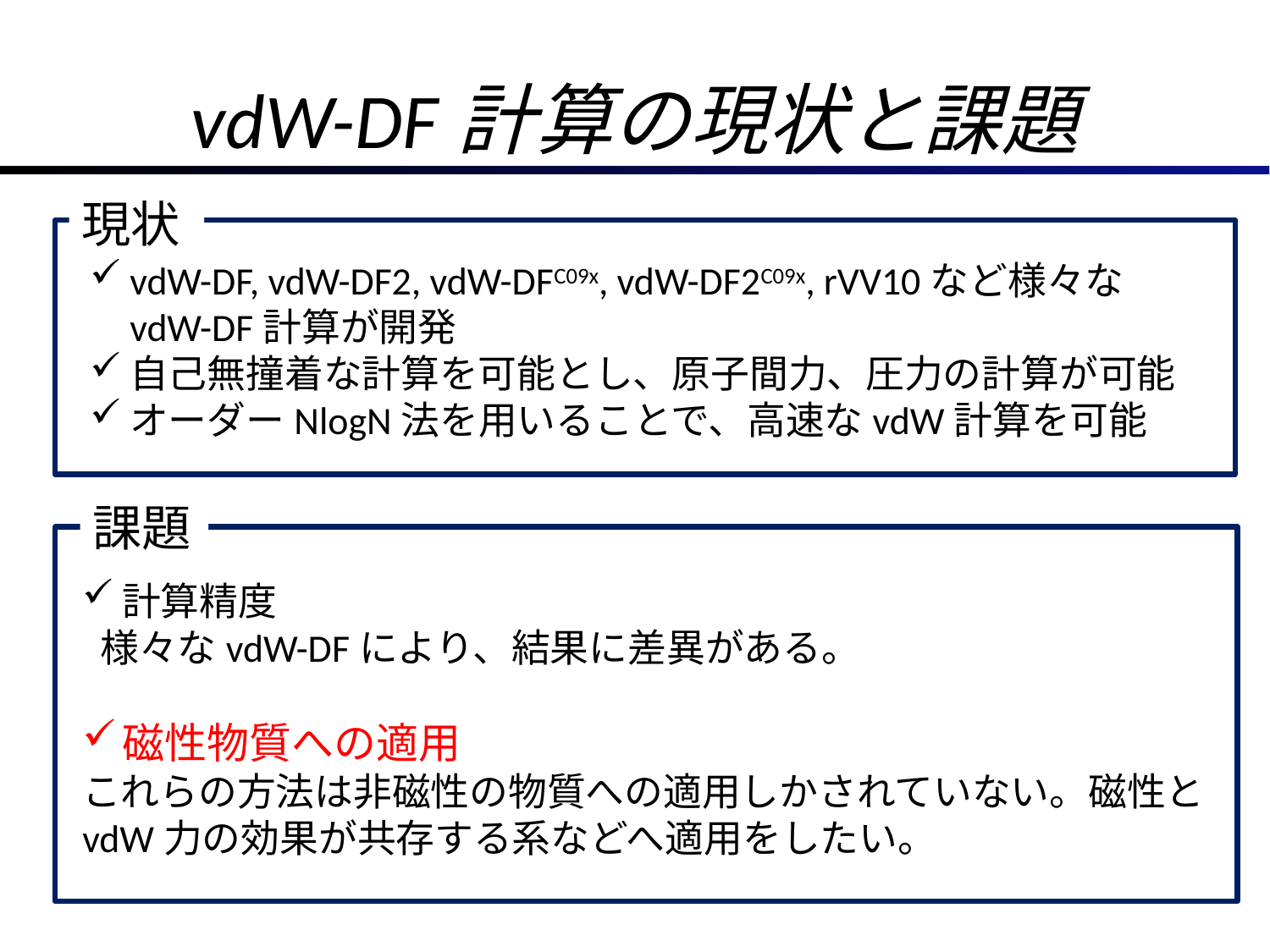

# vdW-DF計算の現状と課題

現状

vdW-DF, vdW-DF2, vdW-DFC09x, vdW-DF2C09x, rVV10など様々なvdW-DF計算が開発
自己無撞着な計算を可能とし、原子間力、圧力の計算が可能
オーダーNlogN法を用いることで、高速なvdW計算を可能
課題

計算精度
 様々なvdW-DFにより、結果に差異がある。

磁性物質への適用
これらの方法は非磁性の物質への適用しかされていない。磁性とvdW力の効果が共存する系などへ適用をしたい。